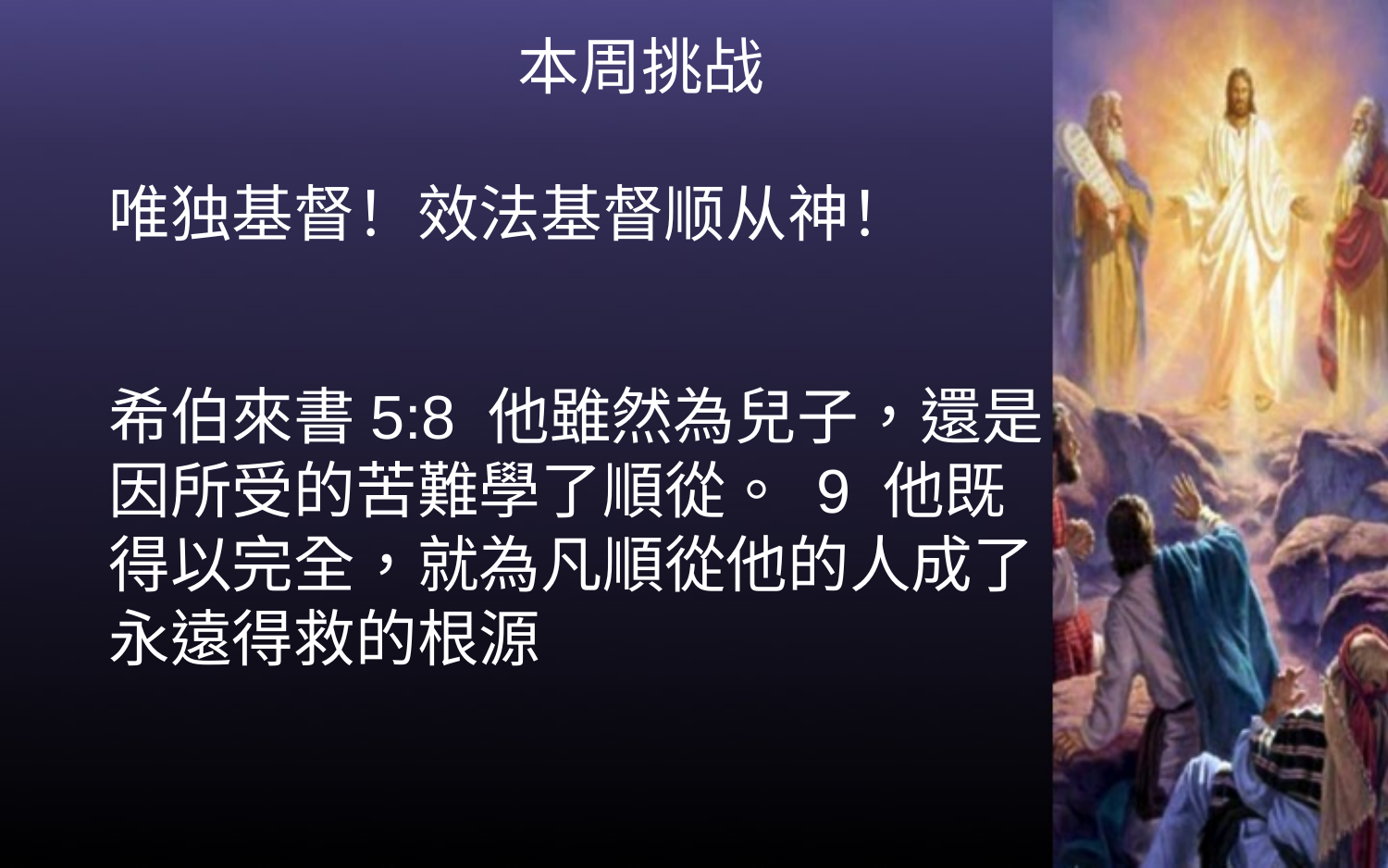

本周挑战
唯独基督！效法基督顺从神！
希伯來書5:8 他雖然為兒子，還是因所受的苦難學了順從。 9 他既得以完全，就為凡順從他的人成了永遠得救的根源